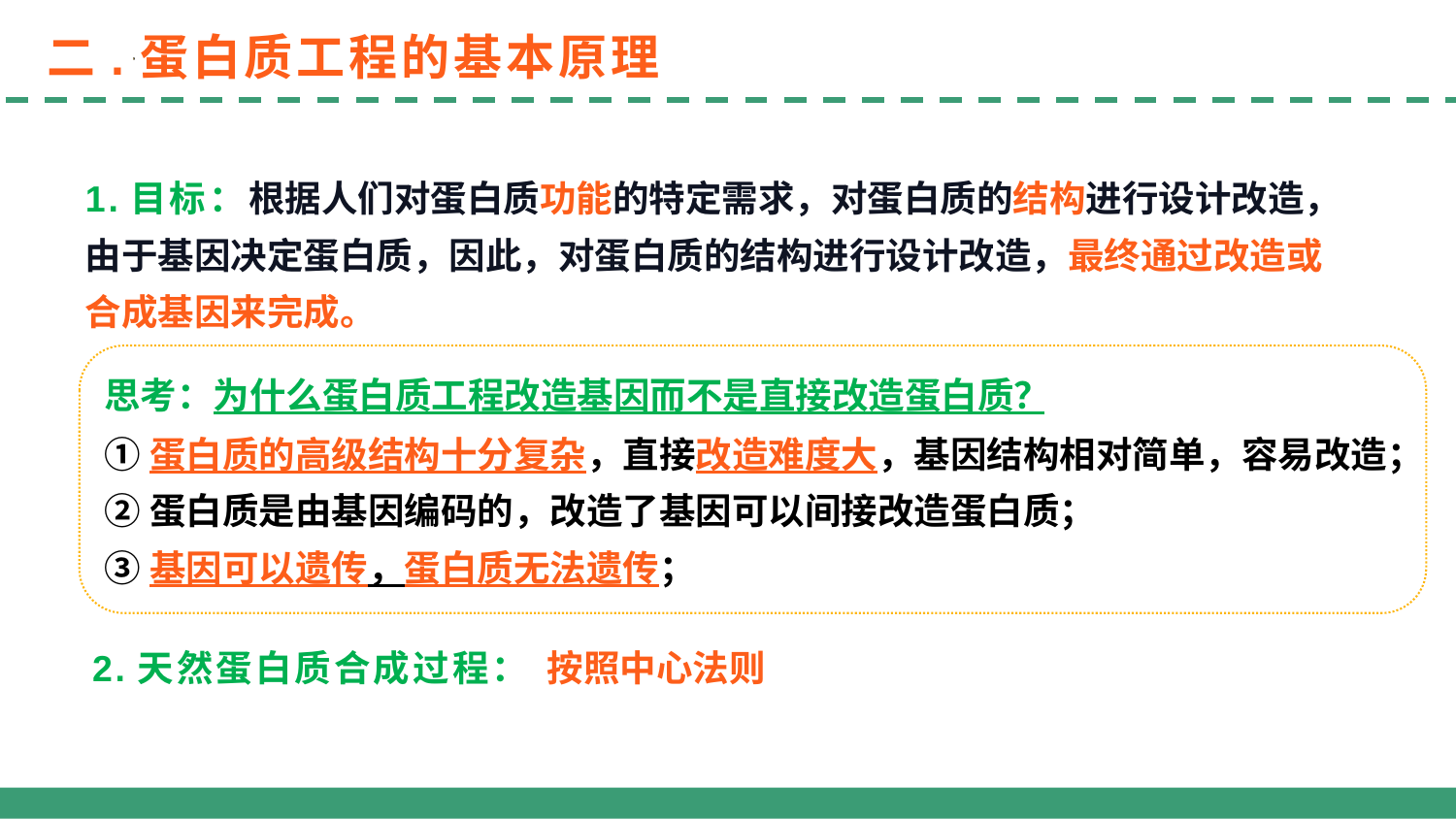

8
二.蛋白质工程的基本原理

02
1.目标：根据人们对蛋白质功能的特定需求，对蛋白质的结构进行设计改造，由于基因决定蛋白质，因此，对蛋白质的结构进行设计改造，最终通过改造或合成基因来完成。

思考：为什么蛋白质工程改造基因而不是直接改造蛋白质？
①蛋白质的高级结构十分复杂，直接改造难度大，基因结构相对简单，容易改造；
②蛋白质是由基因编码的，改造了基因可以间接改造蛋白质；
③基因可以遗传，蛋白质无法遗传；
2.天然蛋白质合成过程：
按照中心法则